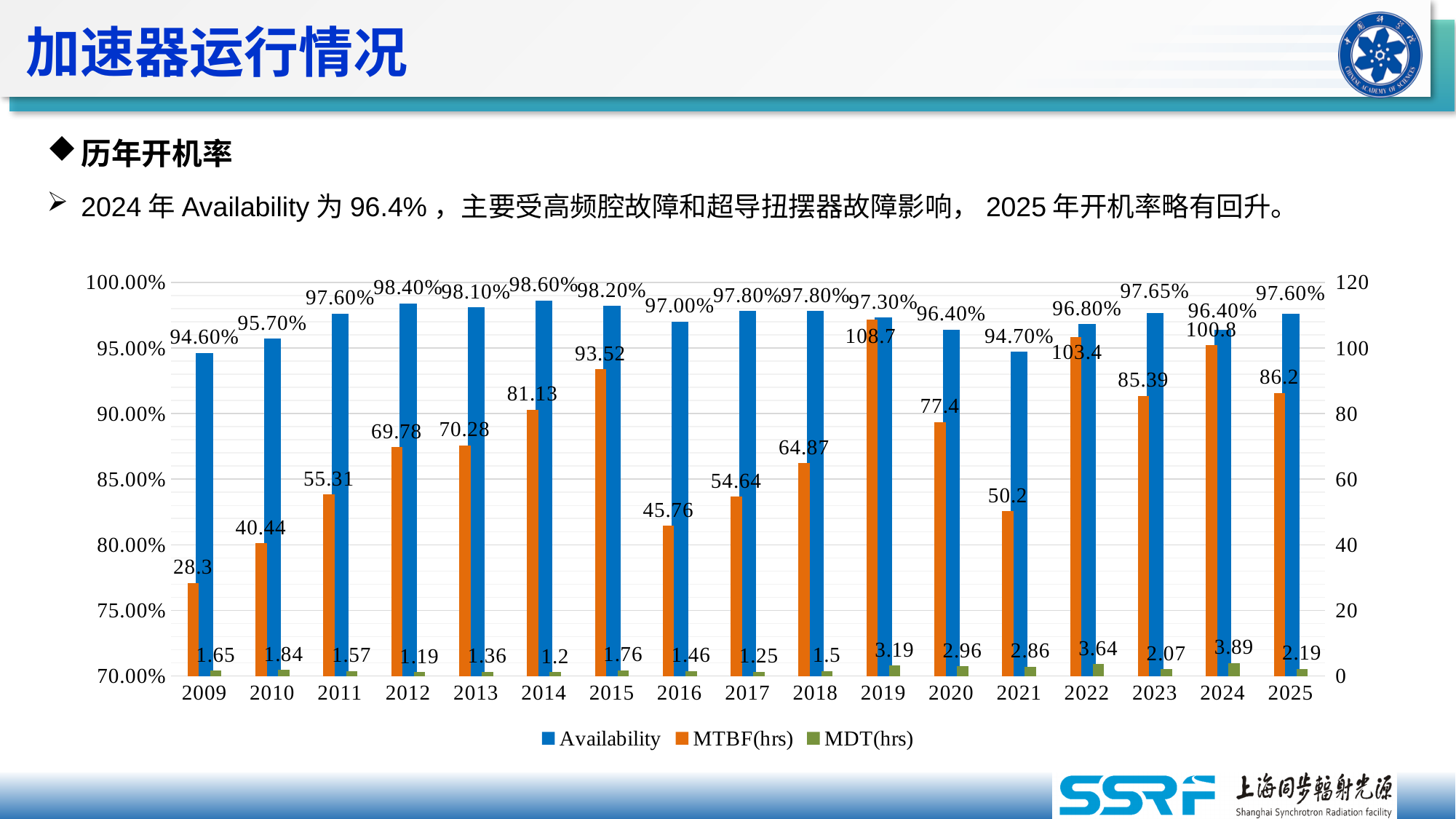

加速器运行情况
历年开机率

2024年Availability为96.4%，主要受高频腔故障和超导扭摆器故障影响，2025年开机率略有回升。

### Chart

| Category |  |  |  |
|---|---|---|---|
| 2009 | 0.946 | 28.3 | 1.65 |
| 2010 | 0.957 | 40.44 | 1.84 |
| 2011 | 0.976 | 55.31 | 1.57 |
| 2012 | 0.984 | 69.78 | 1.19 |
| 2013 | 0.981 | 70.28 | 1.36 |
| 2014 | 0.986 | 81.13 | 1.2 |
| 2015 | 0.982 | 93.52 | 1.76 |
| 2016 | 0.97 | 45.76 | 1.46 |
| 2017 | 0.978 | 54.64 | 1.25 |
| 2018 | 0.978 | 64.87 | 1.5 |
| 2019 | 0.973 | 108.7 | 3.19 |
| 2020 | 0.964 | 77.4 | 2.96 |
| 2021 | 0.947 | 50.2 | 2.86 |
| 2022 | 0.968 | 103.4 | 3.64 |
| 2023 | 0.9765 | 85.39 | 2.07 |
| 2024 | 0.964 | 100.8 | 3.89 |
| 2025 | 0.976 | 86.2 | 2.19 |